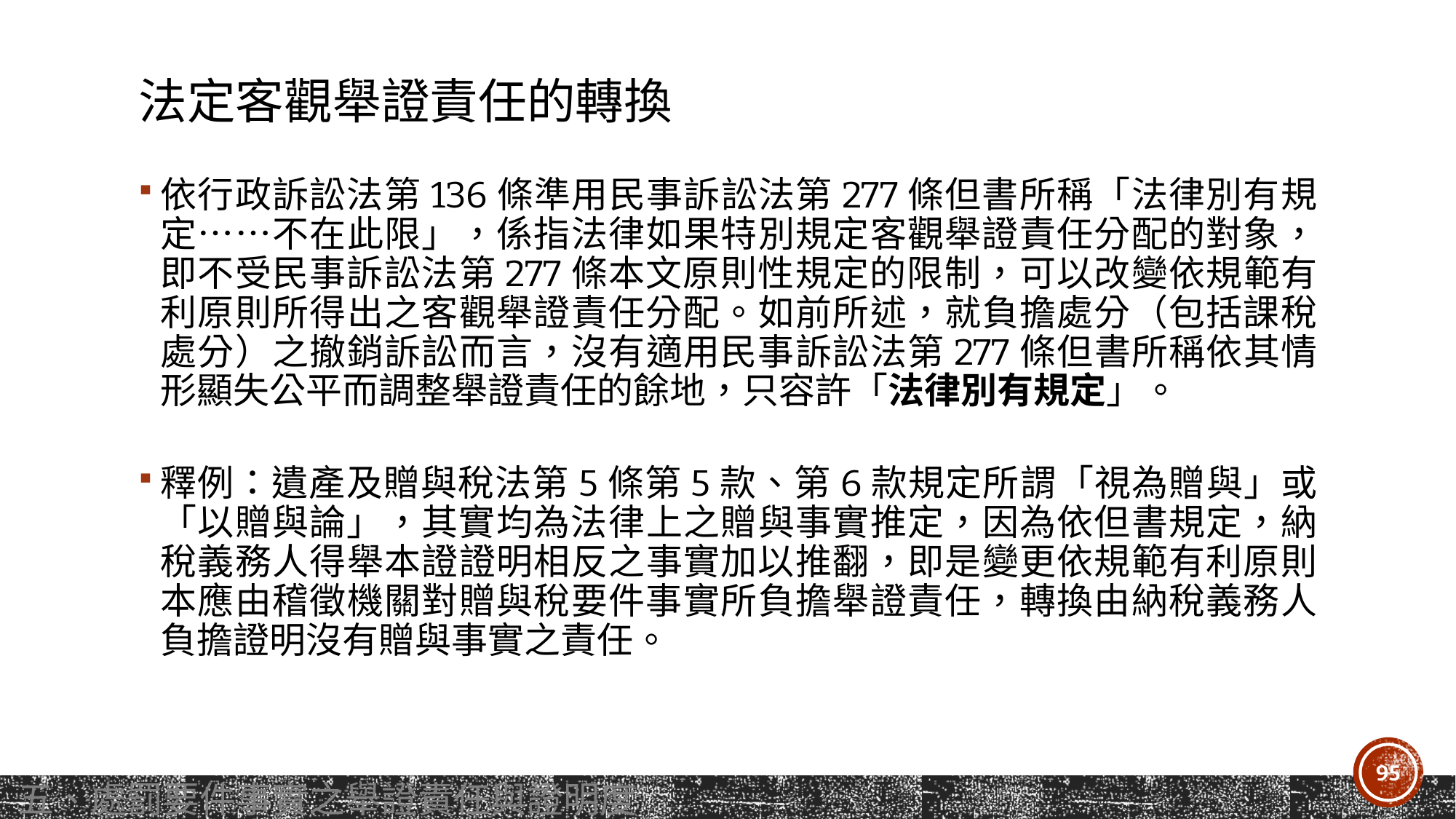

# 法定客觀舉證責任的轉換
依行政訴訟法第136條準用民事訴訟法第277條但書所稱「法律別有規定……不在此限」，係指法律如果特別規定客觀舉證責任分配的對象，即不受民事訴訟法第277條本文原則性規定的限制，可以改變依規範有利原則所得出之客觀舉證責任分配。如前所述，就負擔處分（包括課稅處分）之撤銷訴訟而言，沒有適用民事訴訟法第277條但書所稱依其情形顯失公平而調整舉證責任的餘地，只容許「法律別有規定」。

釋例：遺產及贈與稅法第5條第5款、第6款規定所謂「視為贈與」或「以贈與論」，其實均為法律上之贈與事實推定，因為依但書規定，納稅義務人得舉本證證明相反之事實加以推翻，即是變更依規範有利原則本應由稽徵機關對贈與稅要件事實所負擔舉證責任，轉換由納稅義務人負擔證明沒有贈與事實之責任。
95